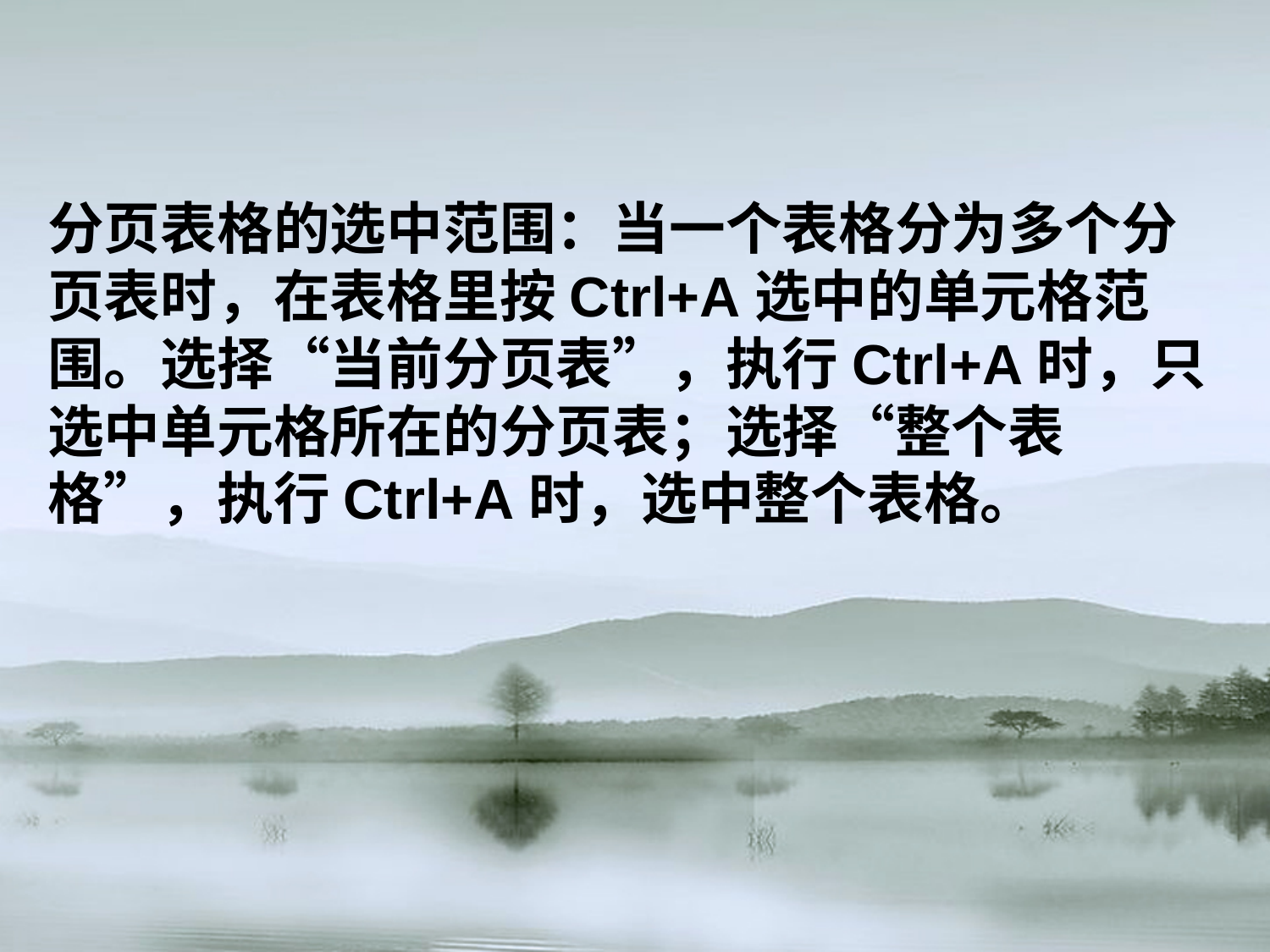

#
分页表格的选中范围：当一个表格分为多个分页表时，在表格里按Ctrl+A选中的单元格范围。选择“当前分页表”，执行Ctrl+A时，只选中单元格所在的分页表；选择“整个表格”，执行Ctrl+A时，选中整个表格。